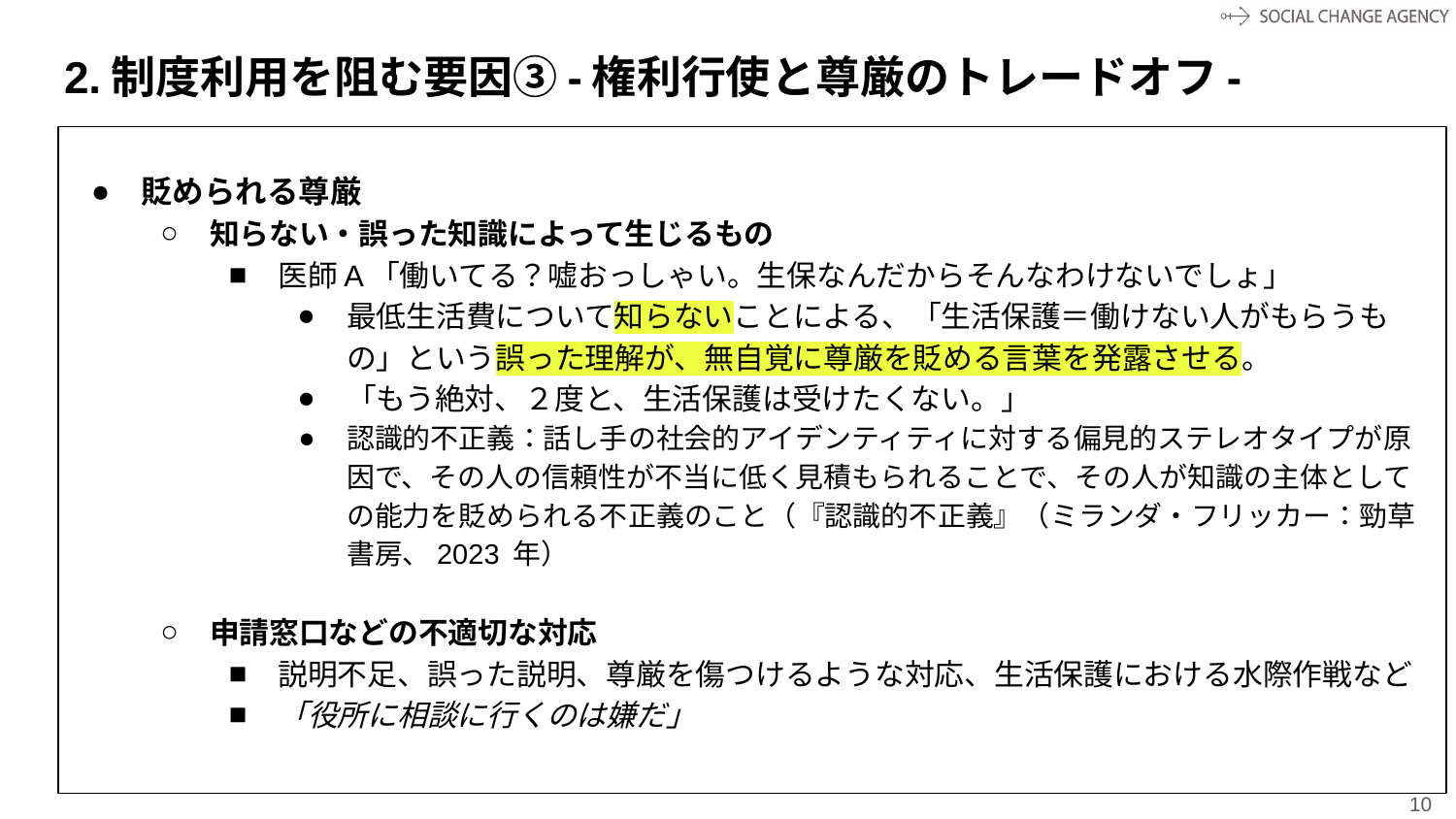

# 2.制度利用を阻む要因③-権利行使と尊厳のトレードオフ-

貶められる尊厳
知らない・誤った知識によって生じるもの
医師A「働いてる？嘘おっしゃい。生保なんだからそんなわけないでしょ」
最低生活費について知らないことによる、「生活保護＝働けない人がもらうもの」という誤った理解が、無自覚に尊厳を貶める言葉を発露させる。
「もう絶対、２度と、生活保護は受けたくない。」
認識的不正義：話し手の社会的アイデンティティに対する偏見的ステレオタイプが原因で、その人の信頼性が不当に低く見積もられることで、その人が知識の主体としての能力を貶められる不正義のこと（『認識的不正義』（ミランダ・フリッカー：勁草書房、2023 年）
申請窓口などの不適切な対応
説明不足、誤った説明、尊厳を傷つけるような対応、生活保護における水際作戦など
「役所に相談に行くのは嫌だ」
10